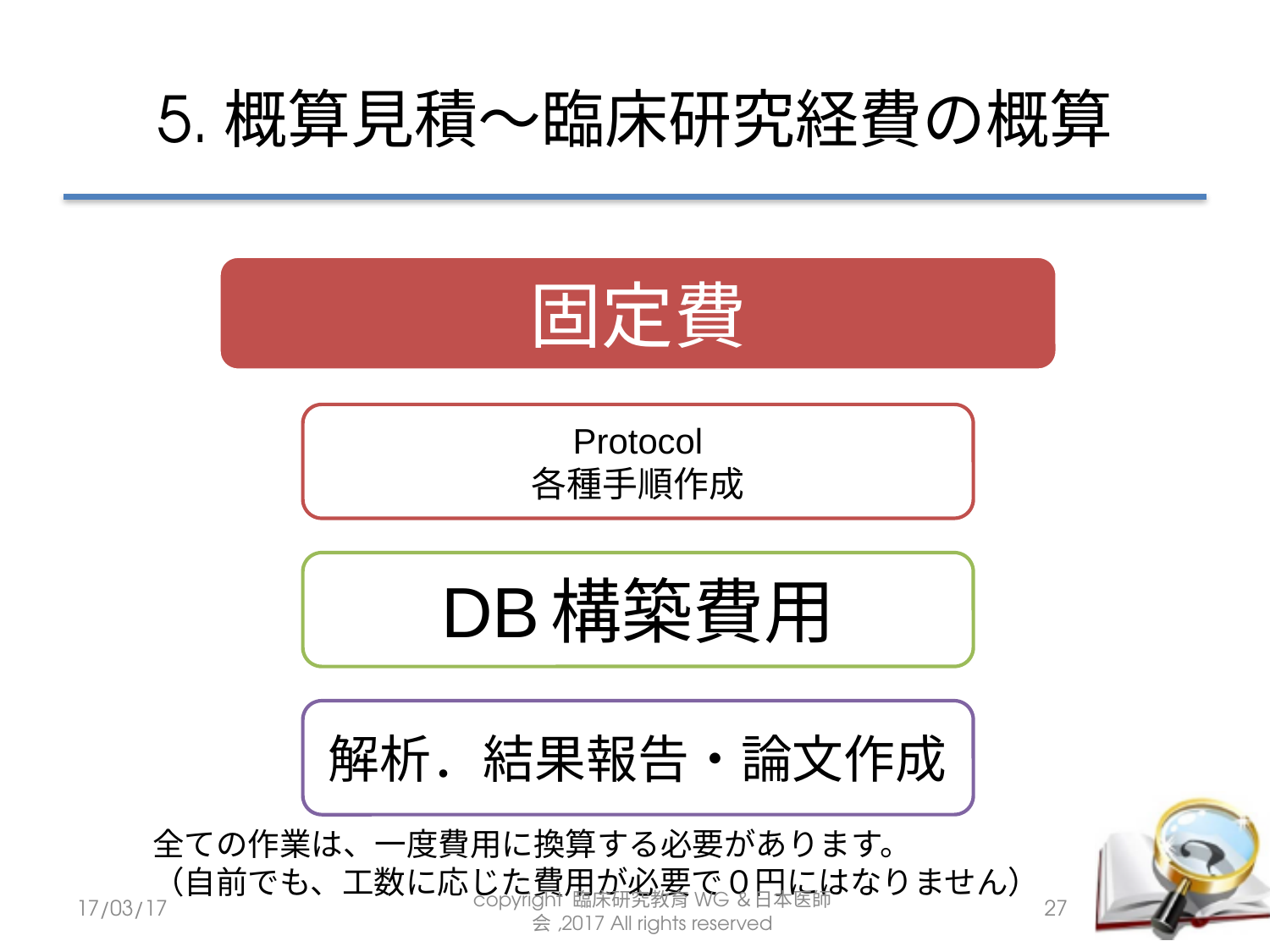

# 5.概算見積〜臨床研究経費の概算
固定費
Protocol
各種手順作成
DB構築費用
解析．結果報告・論文作成
全ての作業は、一度費用に換算する必要があります。
（自前でも、工数に応じた費用が必要で０円にはなりません）
17/03/17
copyright 臨床研究教育WG＆日本医師会,2017 All rights reserved
27